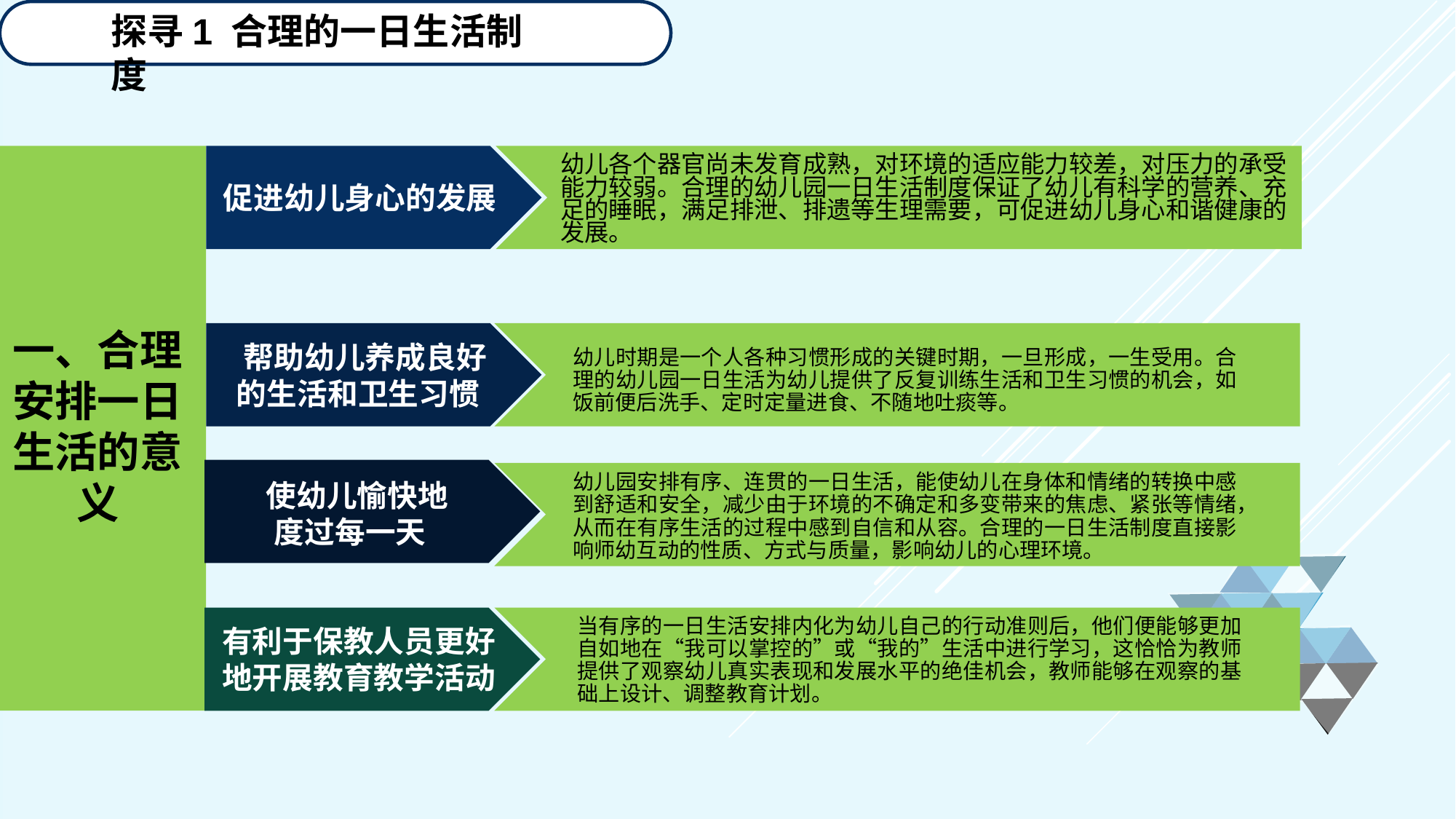

探寻1 合理的一日生活制度

幼儿各个器官尚未发育成熟，对环境的适应能力较差，对压力的承受能力较弱。合理的幼儿园一日生活制度保证了幼儿有科学的营养、充足的睡眠，满足排泄、排遗等生理需要，可促进幼儿身心和谐健康的发展。
促进幼儿身心的发展
一、合理安排一日生活的意义

幼儿时期是一个人各种习惯形成的关键时期，一旦形成，一生受用。合理的幼儿园一日生活为幼儿提供了反复训练生活和卫生习惯的机会，如饭前便后洗手、定时定量进食、不随地吐痰等。

 帮助幼儿养成良好的生活和卫生习惯

幼儿园安排有序、连贯的一日生活，能使幼儿在身体和情绪的转换中感到舒适和安全，减少由于环境的不确定和多变带来的焦虑、紧张等情绪，从而在有序生活的过程中感到自信和从容。合理的一日生活制度直接影响师幼互动的性质、方式与质量，影响幼儿的心理环境。
 使幼儿愉快地
度过每一天

当有序的一日生活安排内化为幼儿自己的行动准则后，他们便能够更加自如地在“我可以掌控的”或“我的”生活中进行学习，这恰恰为教师提供了观察幼儿真实表现和发展水平的绝佳机会，教师能够在观察的基础上设计、调整教育计划。
有利于保教人员更好地开展教育教学活动
延迟符